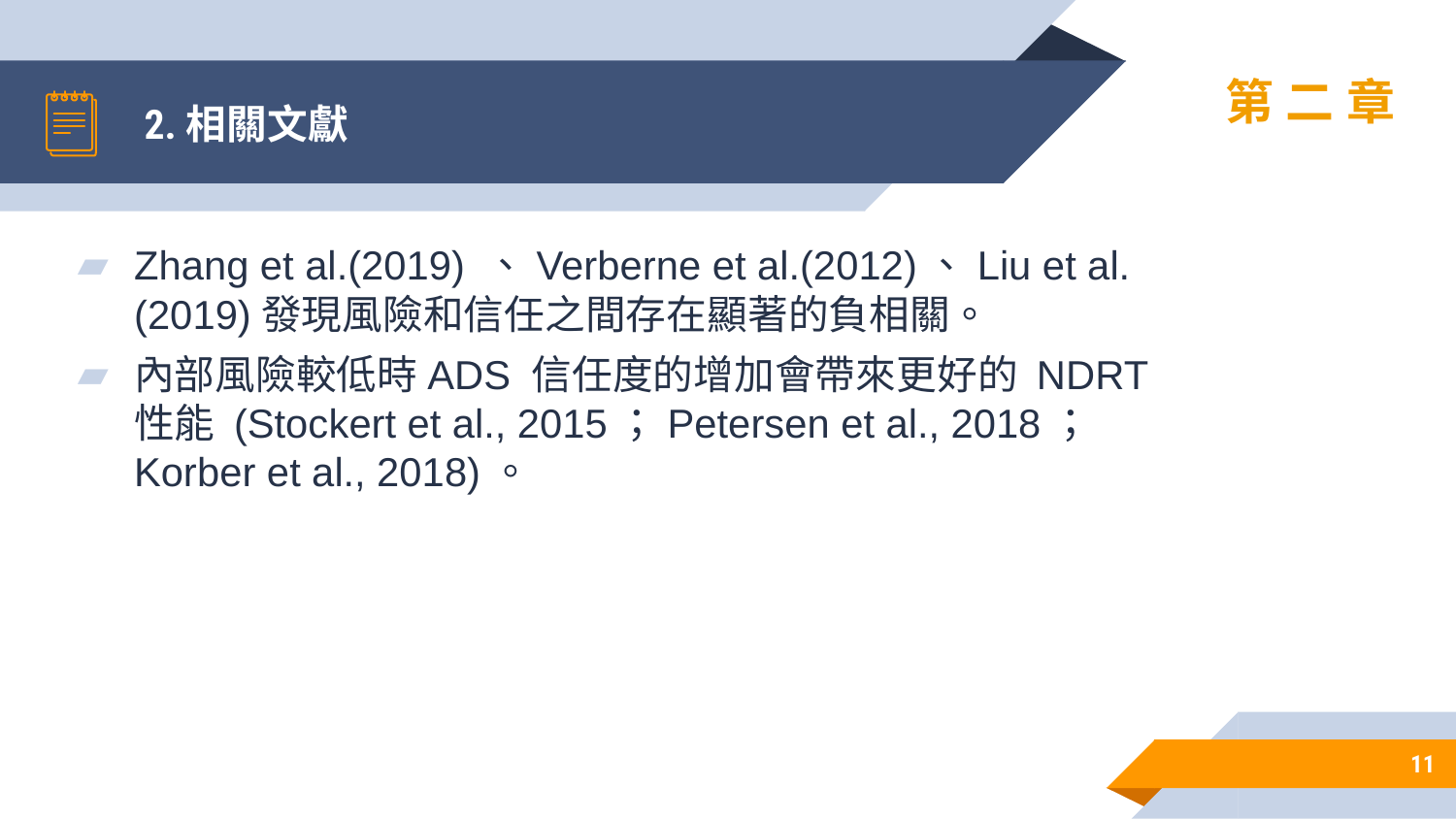

# 2.相關文獻
第二章

Zhang et al.(2019) 、Verberne et al.(2012)、Liu et al.(2019)發現⾵險和信任之間存在顯著的負相關。
內部⾵險較低時ADS 信任度的增加會帶來更好的 NDRT 性能 (Stockert et al., 2015；Petersen et al., 2018；Korber et al., 2018)。

11